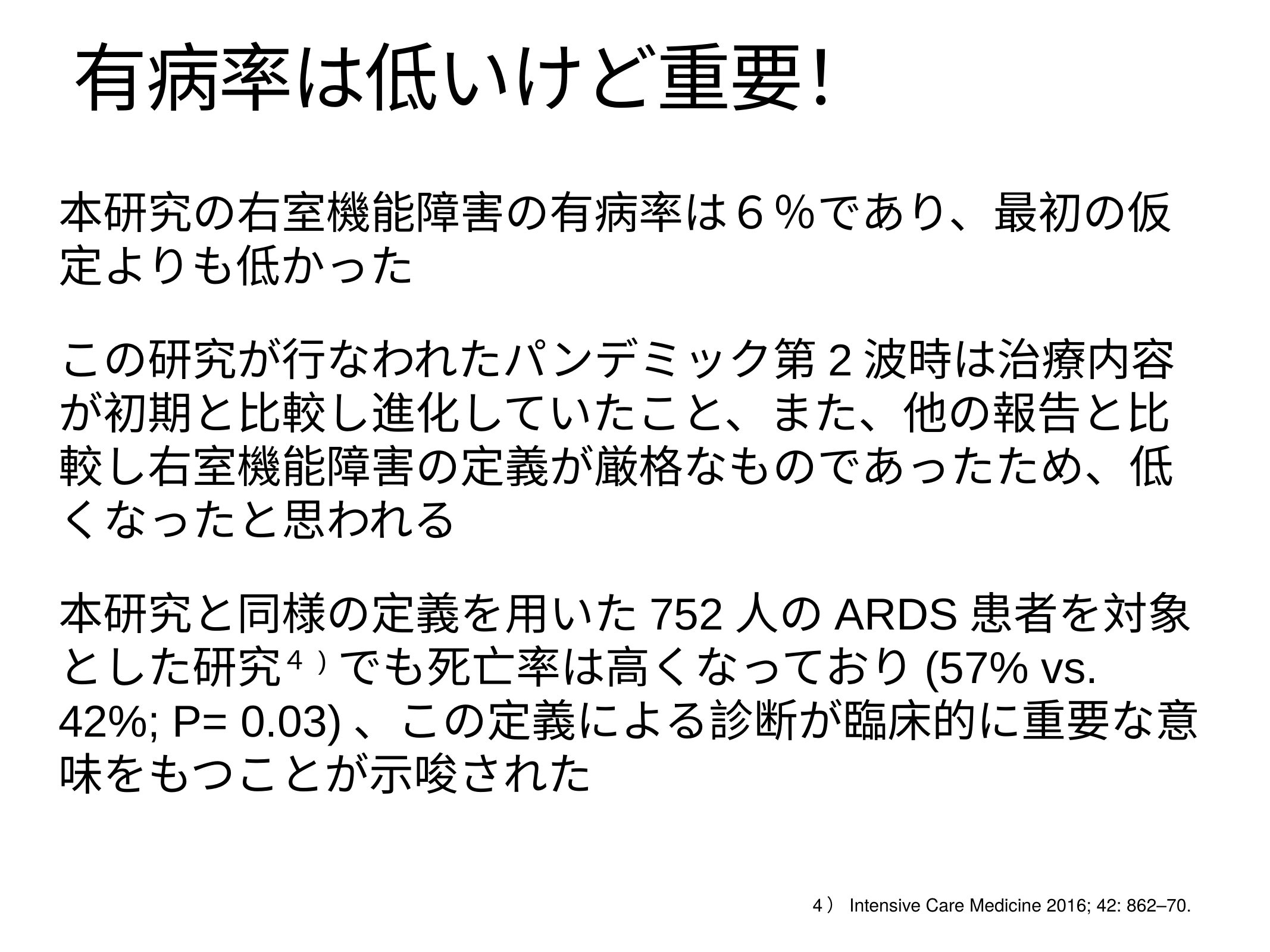

# 有病率は低いけど重要！
本研究の右室機能障害の有病率は６％であり、最初の仮定よりも低かった
この研究が行なわれたパンデミック第2波時は治療内容が初期と比較し進化していたこと、また、他の報告と比較し右室機能障害の定義が厳格なものであったため、低くなったと思われる
本研究と同様の定義を用いた752人のARDS患者を対象とした研究４)でも死亡率は高くなっており(57% vs. 42%; P= 0.03)、この定義による診断が臨床的に重要な意味をもつことが示唆された
4）Intensive Care Medicine 2016; 42: 862–70.